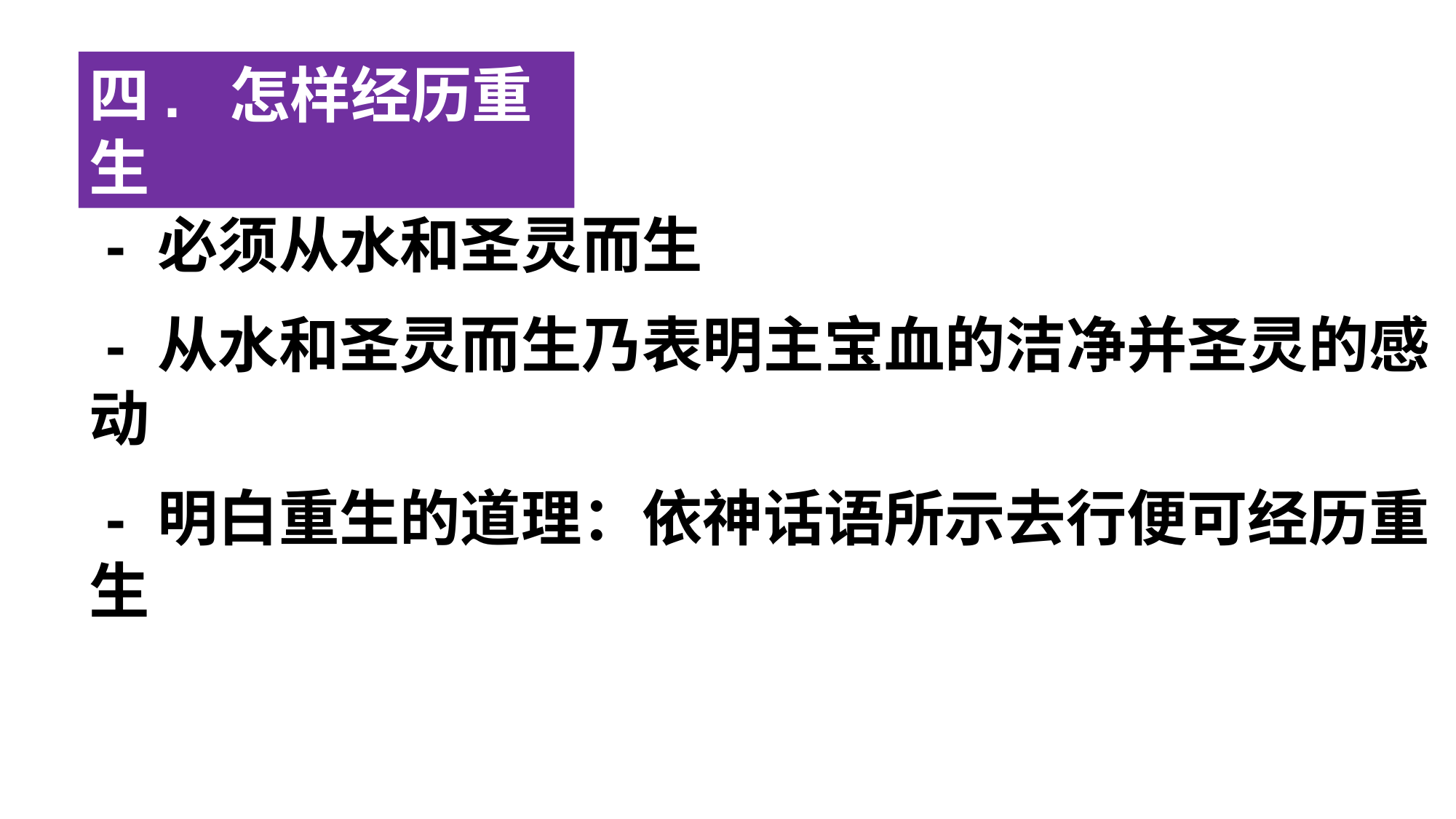

四.  怎样经历重生

 - 必须从水和圣灵而生
 - 从水和圣灵而生乃表明主宝血的洁净并圣灵的感动
 - 明白重生的道理：依神话语所示去行便可经历重生